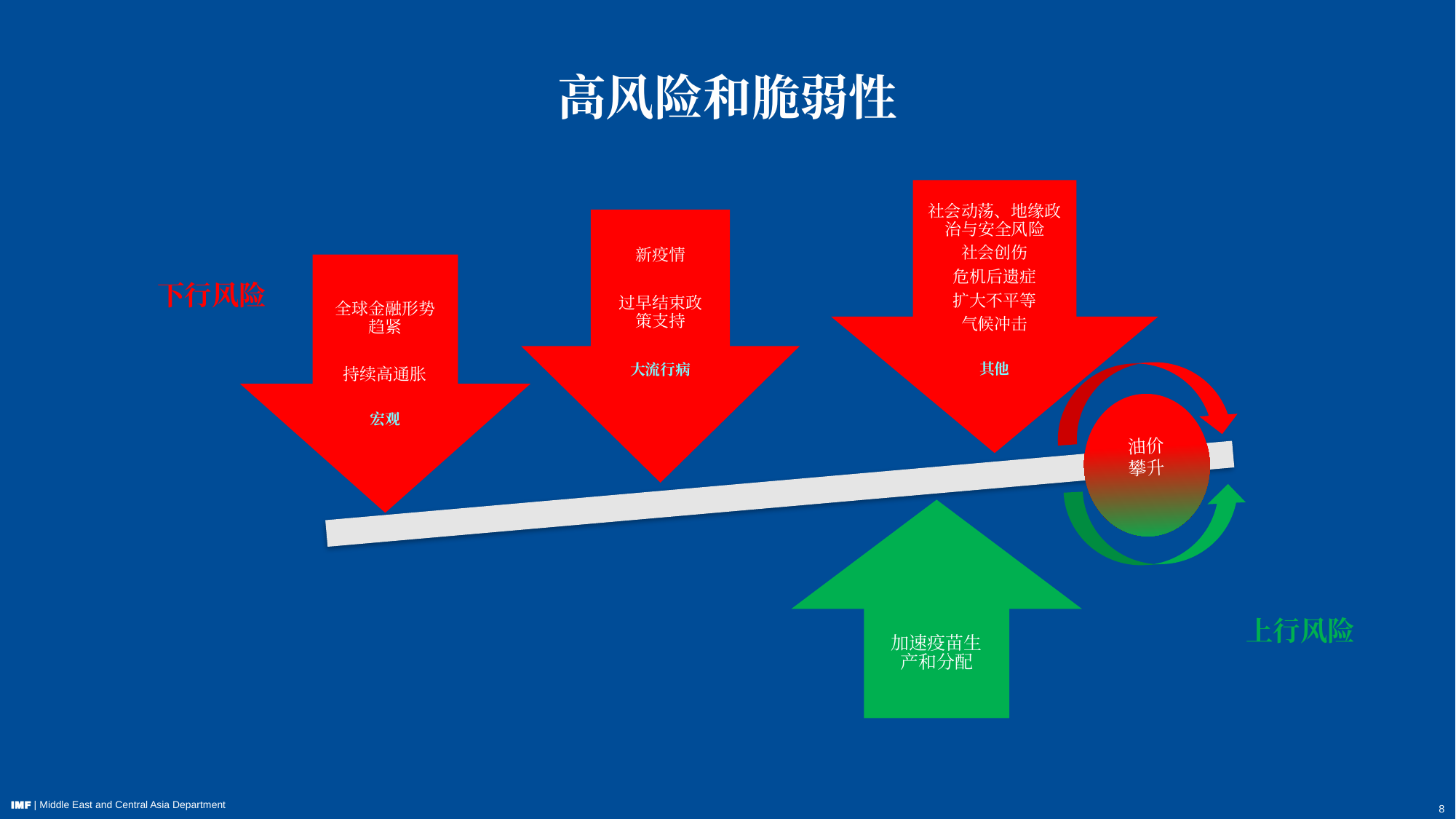

高风险和脆弱性
#

社会动荡、地缘政治与安全风险
社会创伤
危机后遗症
扩大不平等
气候冲击

其他
新疫情

过早结束政策支持

大流行病

全球金融形势趋紧

持续高通胀

宏观
下行风险

加速疫苗生产和分配

上行风险

油价
攀升